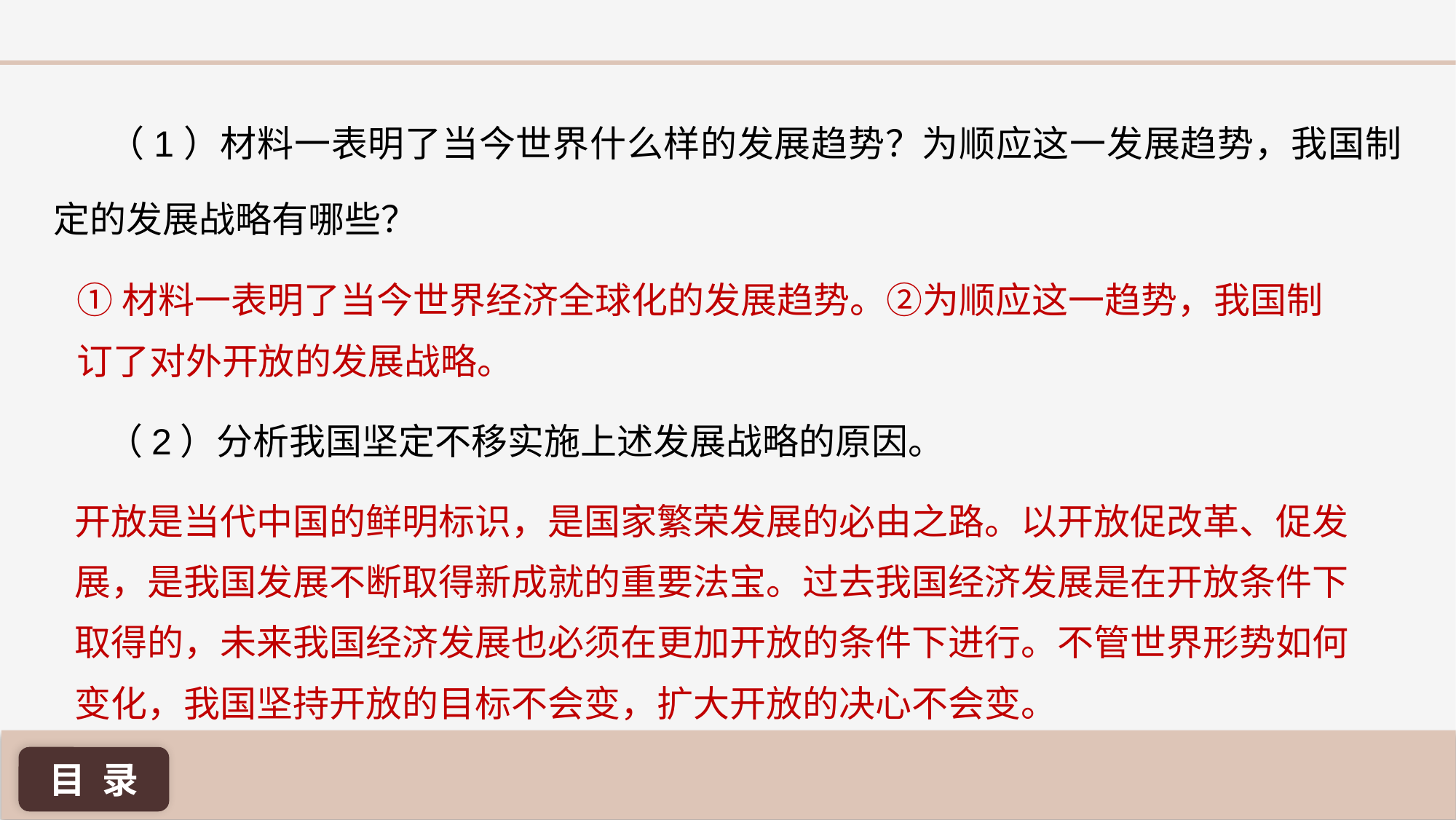

（1）材料一表明了当今世界什么样的发展趋势？为顺应这一发展趋势，我国制定的发展战略有哪些？
①材料一表明了当今世界经济全球化的发展趋势。②为顺应这一趋势，我国制订了对外开放的发展战略。
（2）分析我国坚定不移实施上述发展战略的原因。
开放是当代中国的鲜明标识，是国家繁荣发展的必由之路。以开放促改革、促发展，是我国发展不断取得新成就的重要法宝。过去我国经济发展是在开放条件下取得的，未来我国经济发展也必须在更加开放的条件下进行。不管世界形势如何变化，我国坚持开放的目标不会变，扩大开放的决心不会变。